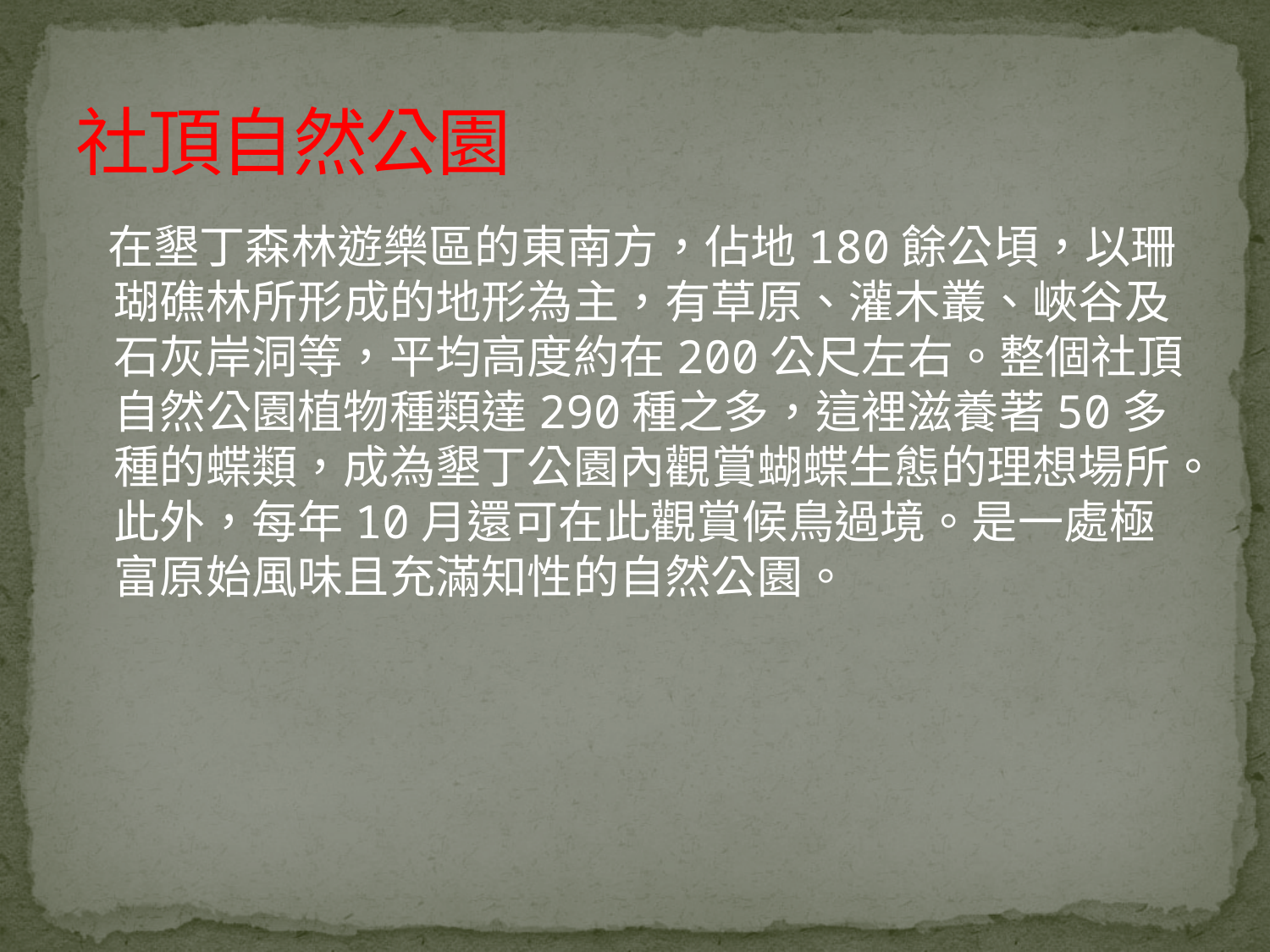

# 社頂自然公園
  在墾丁森林遊樂區的東南方，佔地180餘公頃，以珊瑚礁林所形成的地形為主，有草原、灌木叢、峽谷及石灰岸洞等，平均高度約在200公尺左右。整個社頂自然公園植物種類達290種之多，這裡滋養著50多種的蝶類，成為墾丁公園內觀賞蝴蝶生態的理想場所。此外，每年10月還可在此觀賞候鳥過境。是一處極富原始風味且充滿知性的自然公園。